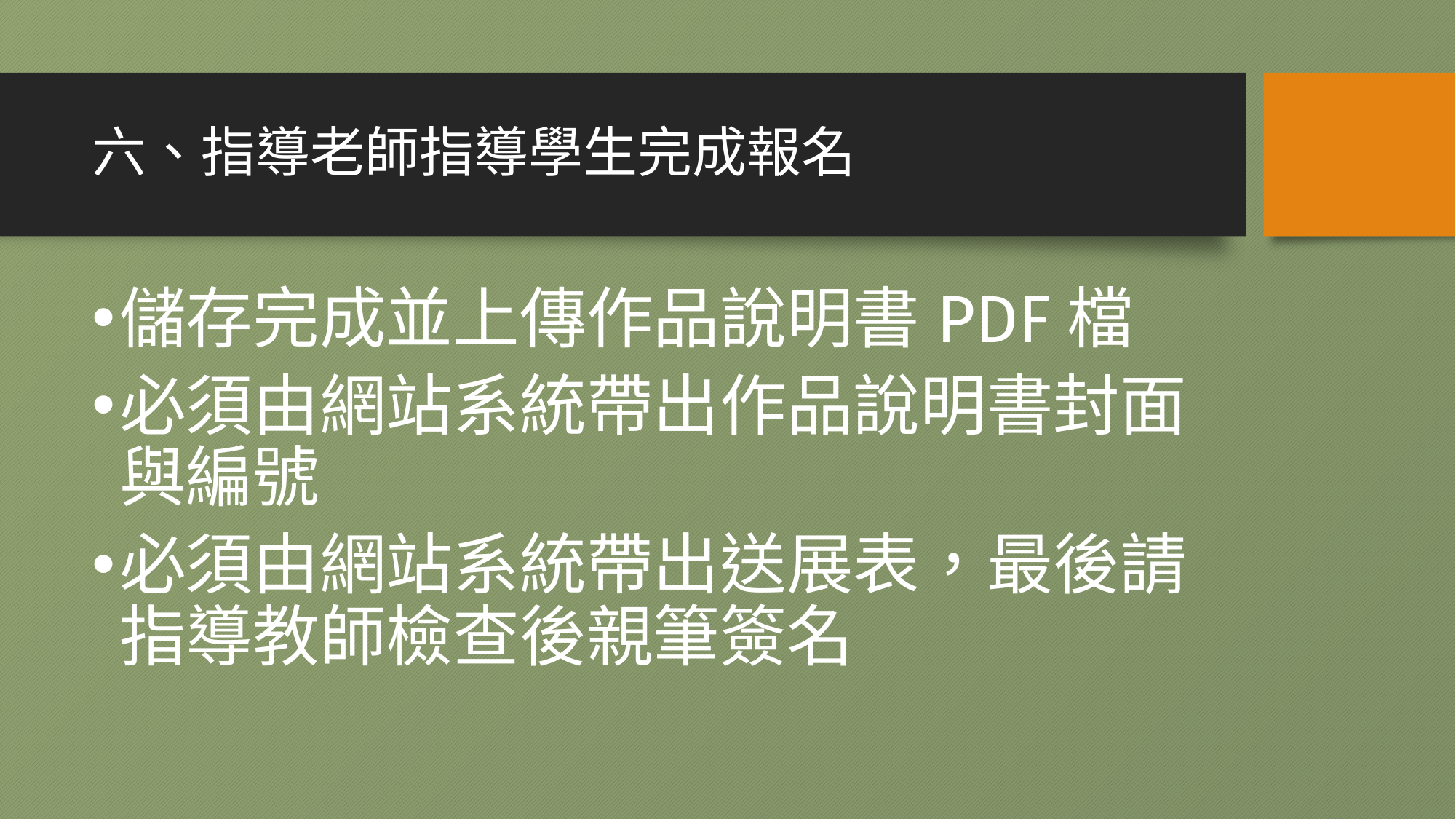

# 六、指導老師指導學生完成報名
儲存完成並上傳作品說明書PDF檔
必須由網站系統帶出作品說明書封面與編號
必須由網站系統帶出送展表，最後請指導教師檢查後親筆簽名